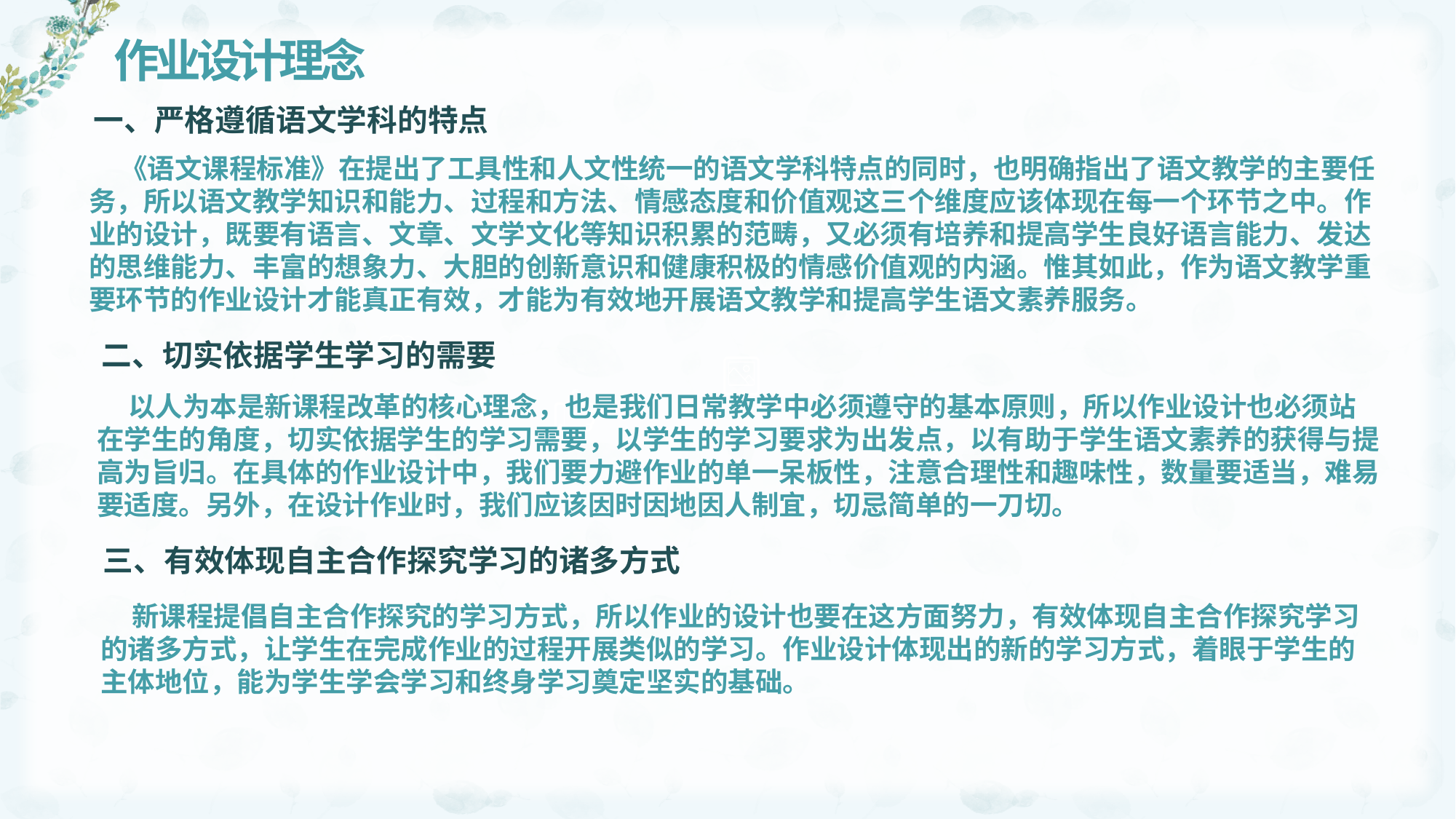

# 作业设计理念
一、严格遵循语文学科的特点
    《语文课程标准》在提出了工具性和人文性统一的语文学科特点的同时，也明确指出了语文教学的主要任务，所以语文教学知识和能力、过程和方法、情感态度和价值观这三个维度应该体现在每一个环节之中。作业的设计，既要有语言、文章、文学文化等知识积累的范畴，又必须有培养和提高学生良好语言能力、发达的思维能力、丰富的想象力、大胆的创新意识和健康积极的情感价值观的内涵。惟其如此，作为语文教学重要环节的作业设计才能真正有效，才能为有效地开展语文教学和提高学生语文素养服务。

二、切实依据学生学习的需要

    以人为本是新课程改革的核心理念，也是我们日常教学中必须遵守的基本原则，所以作业设计也必须站在学生的角度，切实依据学生的学习需要，以学生的学习要求为出发点，以有助于学生语文素养的获得与提高为旨归。在具体的作业设计中，我们要力避作业的单一呆板性，注意合理性和趣味性，数量要适当，难易要适度。另外，在设计作业时，我们应该因时因地因人制宜，切忌简单的一刀切。

三、有效体现自主合作探究学习的诸多方式
    新课程提倡自主合作探究的学习方式，所以作业的设计也要在这方面努力，有效体现自主合作探究学习的诸多方式，让学生在完成作业的过程开展类似的学习。作业设计体现出的新的学习方式，着眼于学生的主体地位，能为学生学会学习和终身学习奠定坚实的基础。